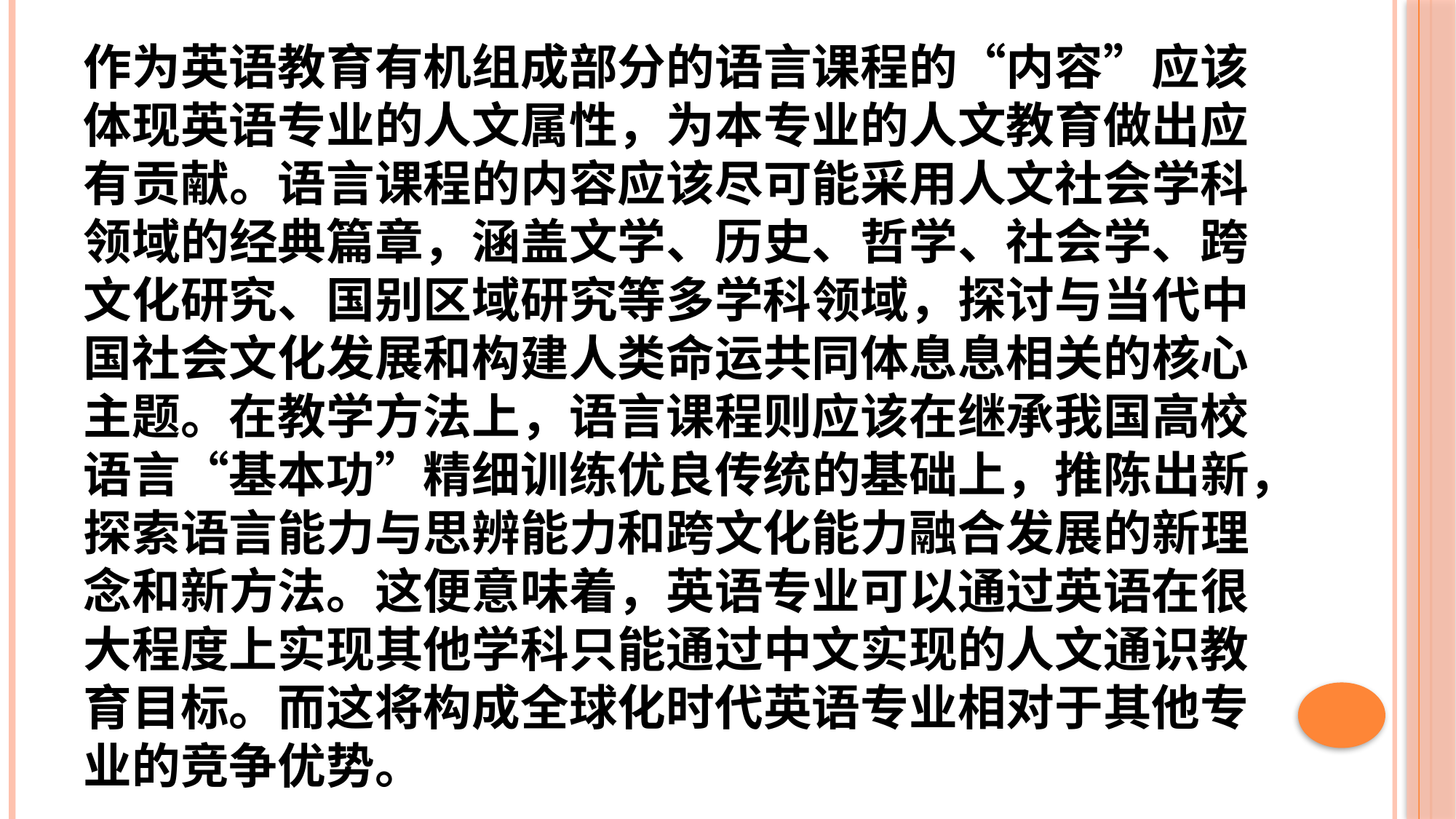

作为英语教育有机组成部分的语言课程的“内容”应该体现英语专业的人文属性，为本专业的人文教育做出应有贡献。语言课程的内容应该尽可能采用人文社会学科领域的经典篇章，涵盖文学、历史、哲学、社会学、跨文化研究、国别区域研究等多学科领域，探讨与当代中国社会文化发展和构建人类命运共同体息息相关的核心主题。在教学方法上，语言课程则应该在继承我国高校语言“基本功”精细训练优良传统的基础上，推陈出新，探索语言能力与思辨能力和跨文化能力融合发展的新理念和新方法。这便意味着，英语专业可以通过英语在很大程度上实现其他学科只能通过中文实现的人文通识教育目标。而这将构成全球化时代英语专业相对于其他专业的竞争优势。